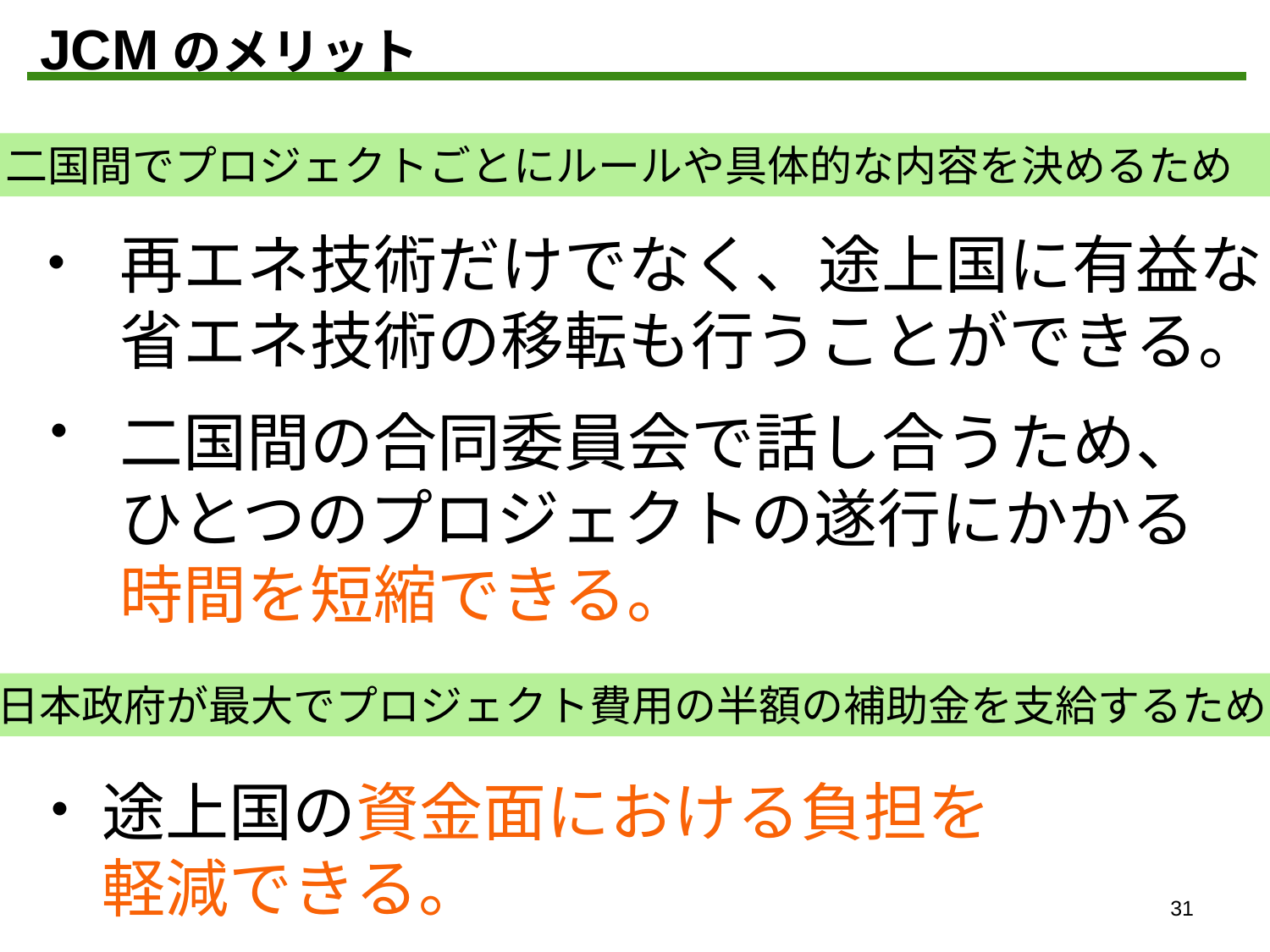

JCMのメリット
二国間でプロジェクトごとにルールや具体的な内容を決めるため
・
　再エネ技術だけでなく、途上国に有益な
　省エネ技術の移転も行うことができる。

　二国間の合同委員会で話し合うため、
　ひとつのプロジェクトの遂行にかかる
　時間を短縮できる。
・
日本政府が最大でプロジェクト費用の半額の補助金を支給するため
・
途上国の資金面における負担を
軽減できる。
31